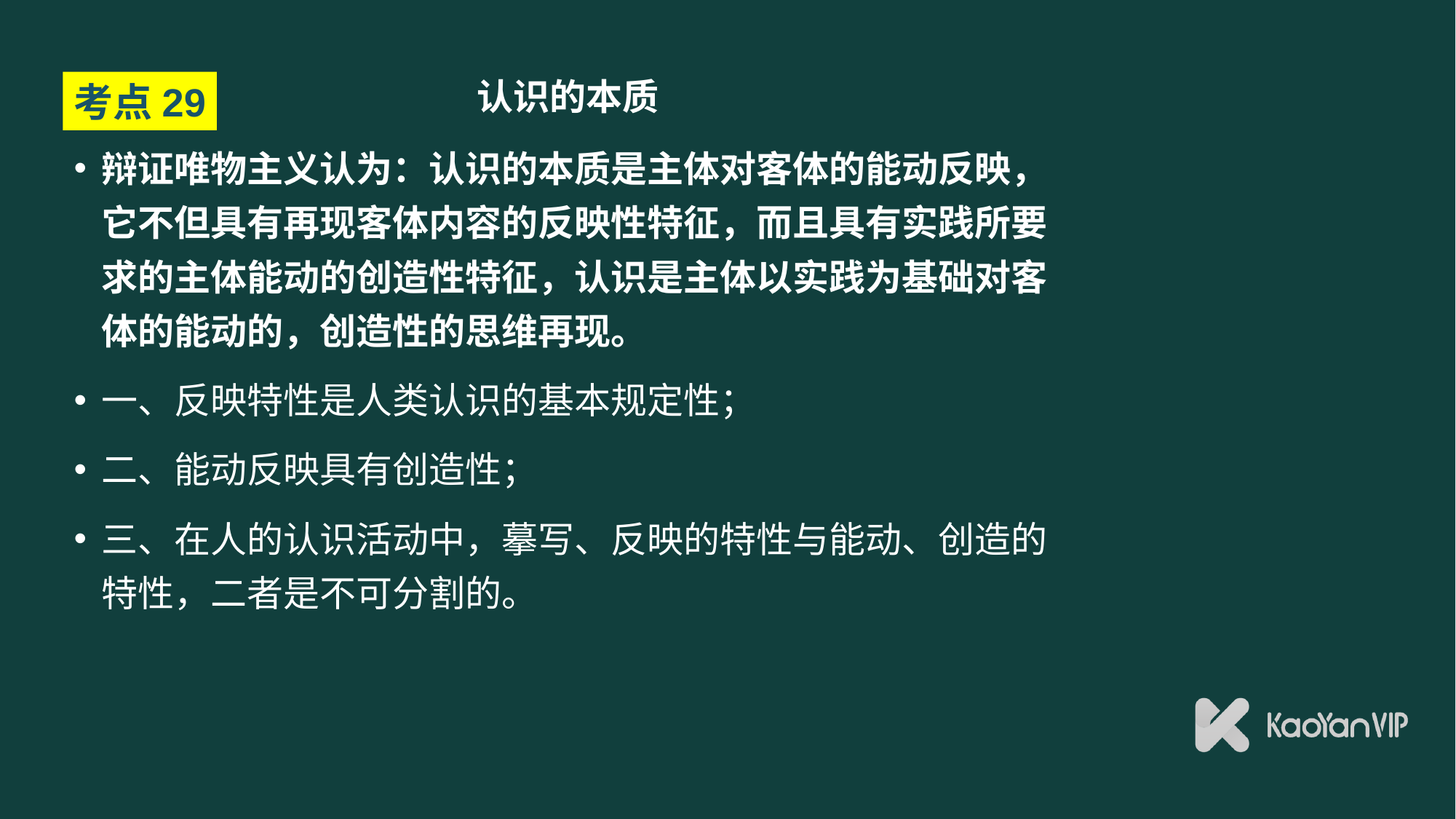

# 认识的本质
考点29
辩证唯物主义认为：认识的本质是主体对客体的能动反映，它不但具有再现客体内容的反映性特征，而且具有实践所要求的主体能动的创造性特征，认识是主体以实践为基础对客体的能动的，创造性的思维再现。
一、反映特性是人类认识的基本规定性；
二、能动反映具有创造性；
三、在人的认识活动中，摹写、反映的特性与能动、创造的特性，二者是不可分割的。